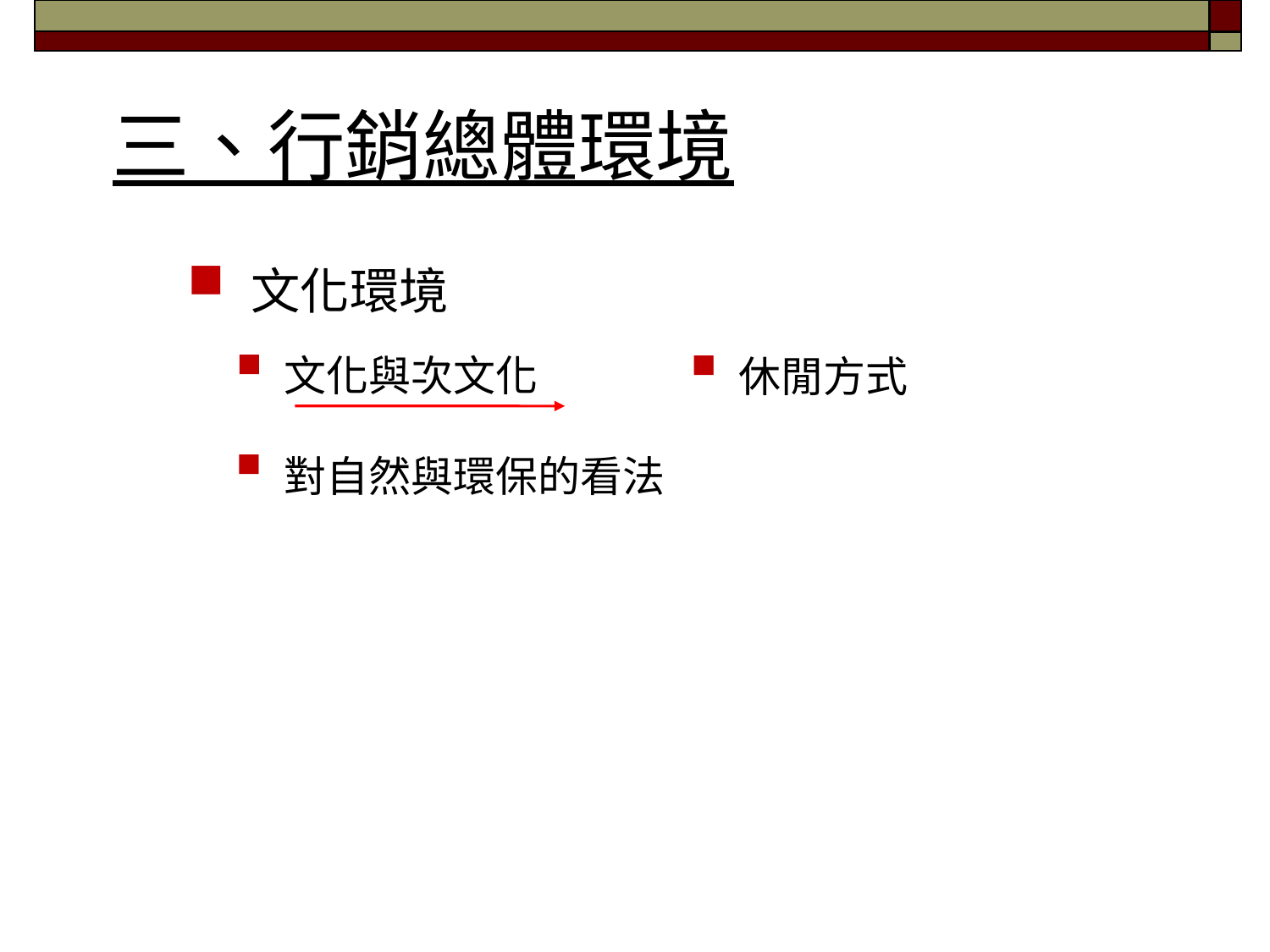

# 三、行銷總體環境
文化環境

文化與次文化
休閒方式

對自然與環保的看法
28/51